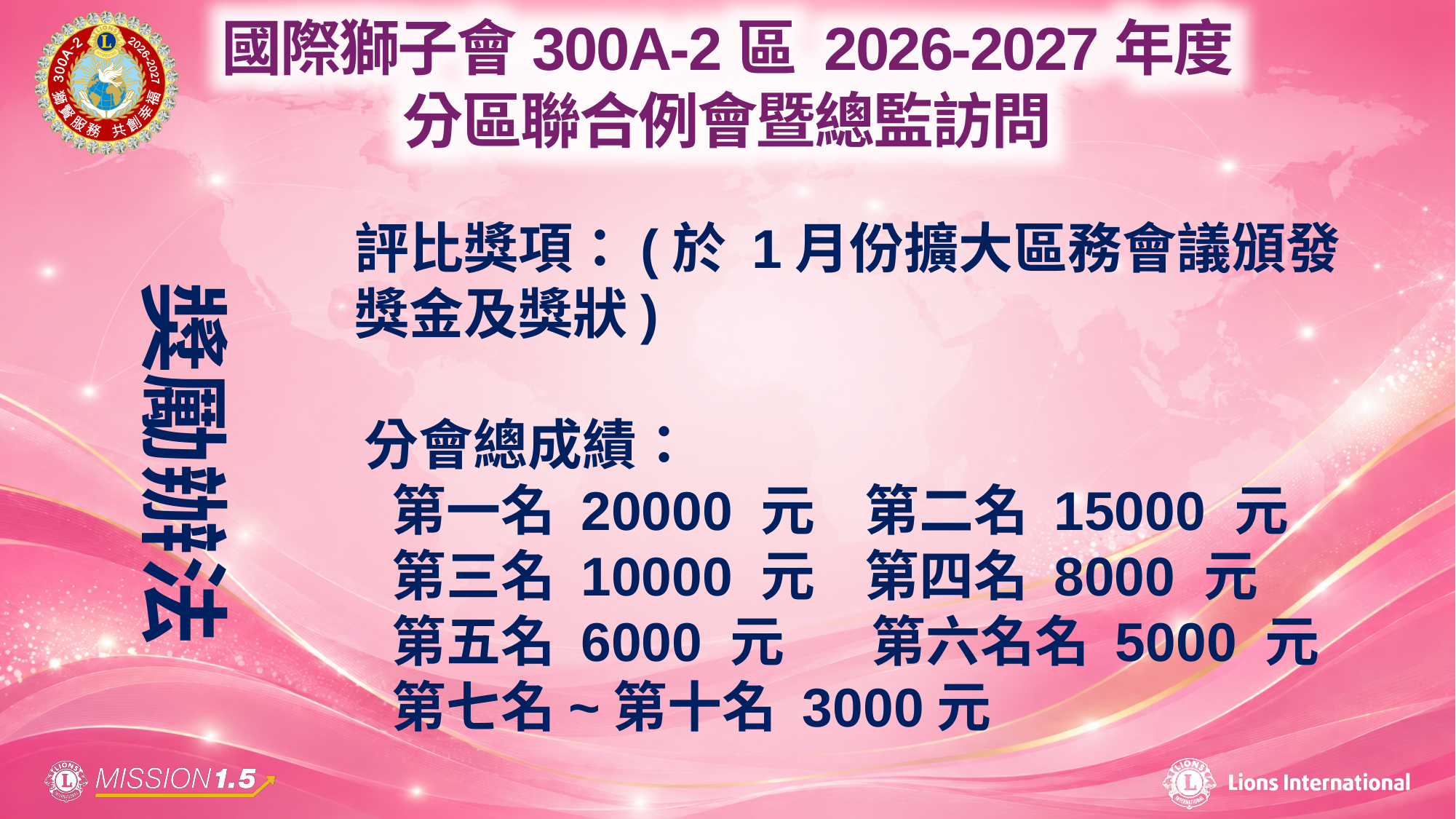

評比獎項：(於 1月份擴大區務會議頒發獎金及獎狀)

    分會總成績：
 第一名 20000 元    第二名 15000 元
 第三名 10000 元    第四名 8000 元
 第五名 6000 元       第六名名 5000 元
 第七名~第十名 3000元
獎勵辦法